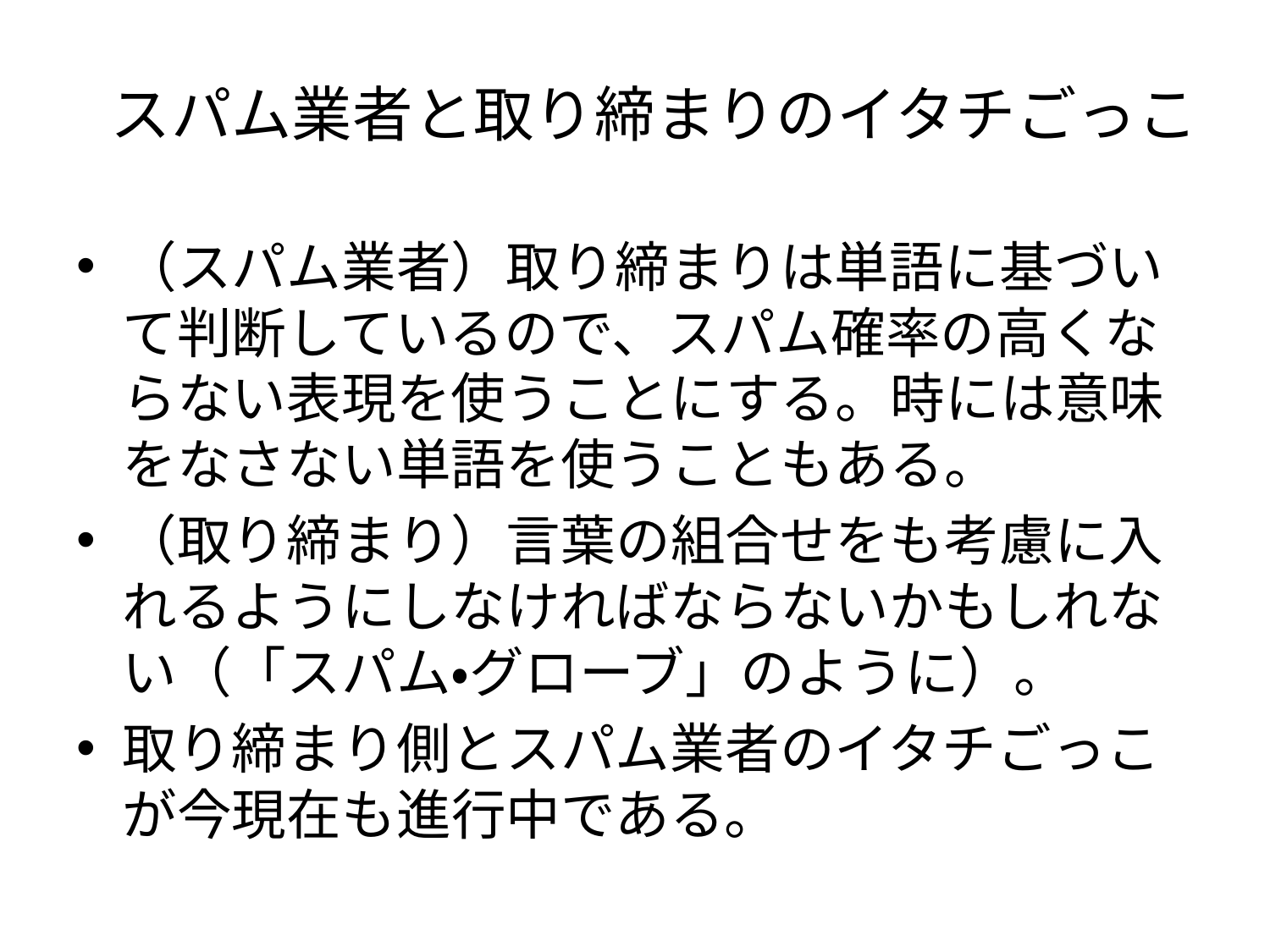

# スパム業者と取り締まりのイタチごっこ
（スパム業者）取り締まりは単語に基づいて判断しているので、スパム確率の高くならない表現を使うことにする。時には意味をなさない単語を使うこともある。
（取り締まり）言葉の組合せをも考慮に入れるようにしなければならないかもしれない（「スパム・グローブ」のように）。
取り締まり側とスパム業者のイタチごっこが今現在も進行中である。